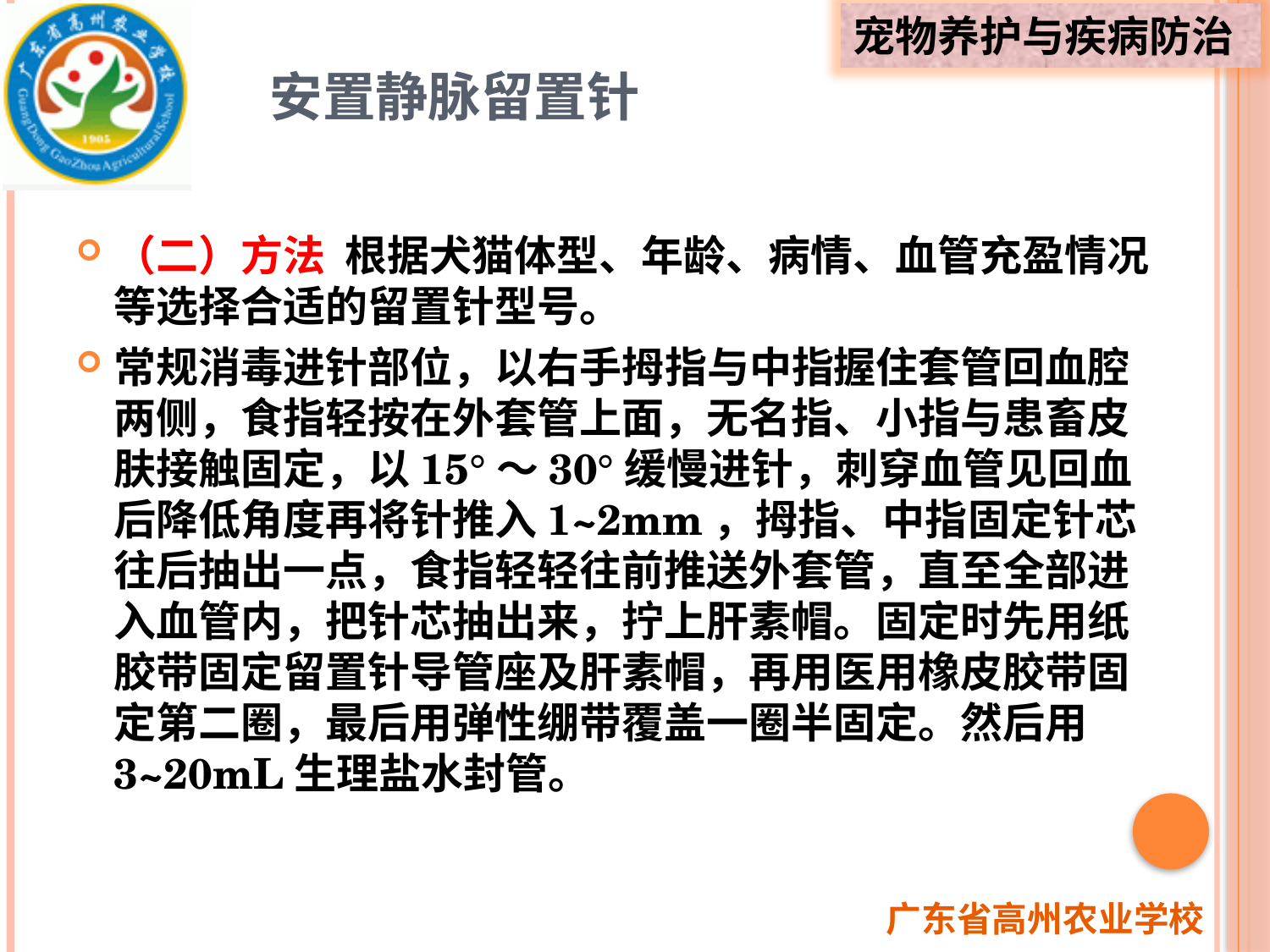

# 安置静脉留置针
（二）方法  根据犬猫体型、年龄、病情、血管充盈情况等选择合适的留置针型号。
常规消毒进针部位，以右手拇指与中指握住套管回血腔两侧，食指轻按在外套管上面，无名指、小指与患畜皮肤接触固定，以15°～30°缓慢进针，刺穿血管见回血后降低角度再将针推入1~2mm，拇指、中指固定针芯往后抽出一点，食指轻轻往前推送外套管，直至全部进入血管内，把针芯抽出来，拧上肝素帽。固定时先用纸胶带固定留置针导管座及肝素帽，再用医用橡皮胶带固定第二圈，最后用弹性绷带覆盖一圈半固定。然后用3~20mL生理盐水封管。